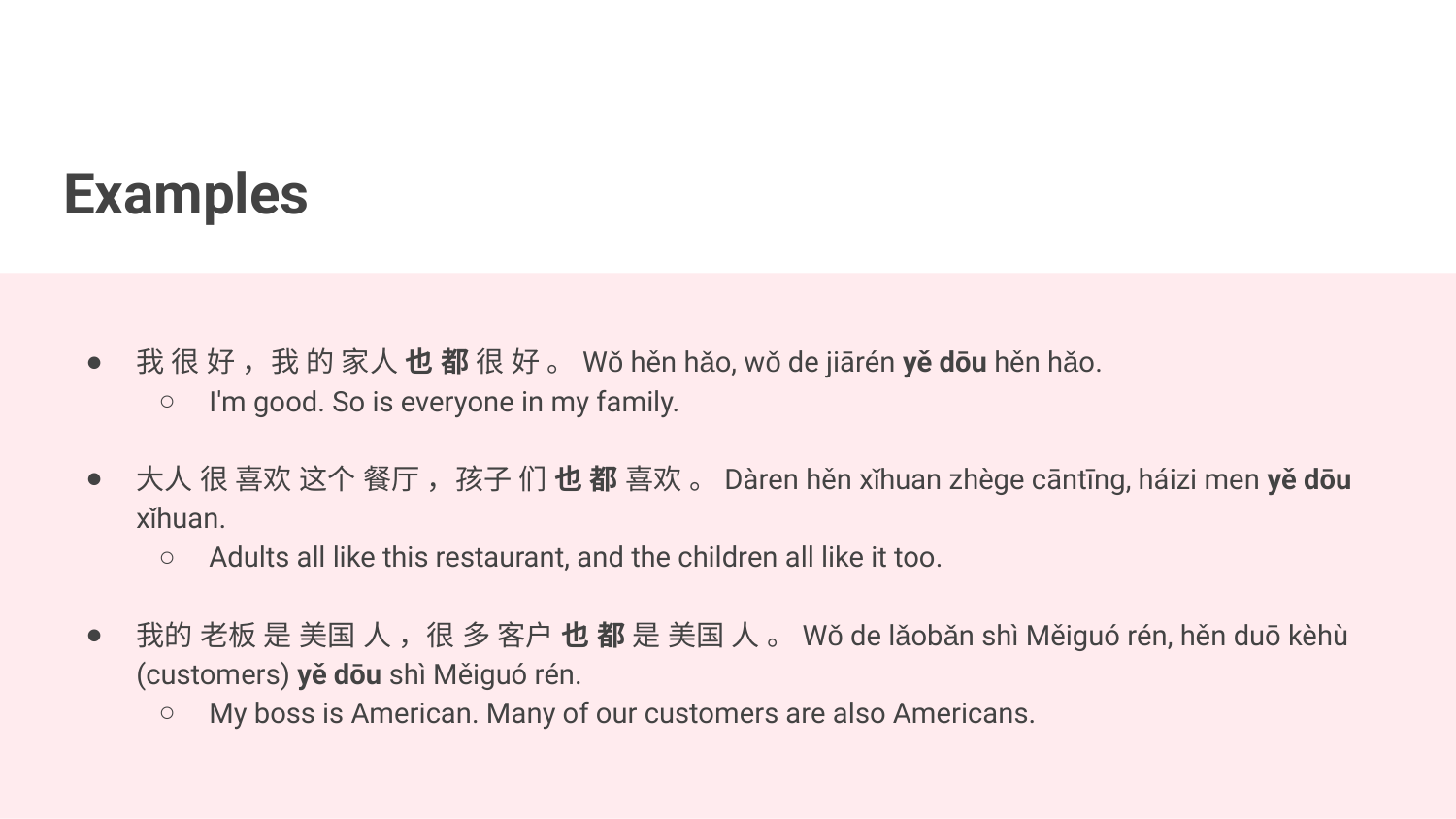

# Examples
我 很 好 ，我 的 家人 也 都 很 好 。Wǒ hěn hǎo, wǒ de jiārén yě dōu hěn hǎo.
I'm good. So is everyone in my family.
大人 很 喜欢 这个 餐厅 ，孩子 们 也 都 喜欢 。Dàren hěn xǐhuan zhège cāntīng, háizi men yě dōu xǐhuan.
Adults all like this restaurant, and the children all like it too.
我的 老板 是 美国 人 ，很 多 客户 也 都 是 美国 人 。Wǒ de lǎobǎn shì Měiguó rén, hěn duō kèhù (customers) yě dōu shì Měiguó rén.
My boss is American. Many of our customers are also Americans.